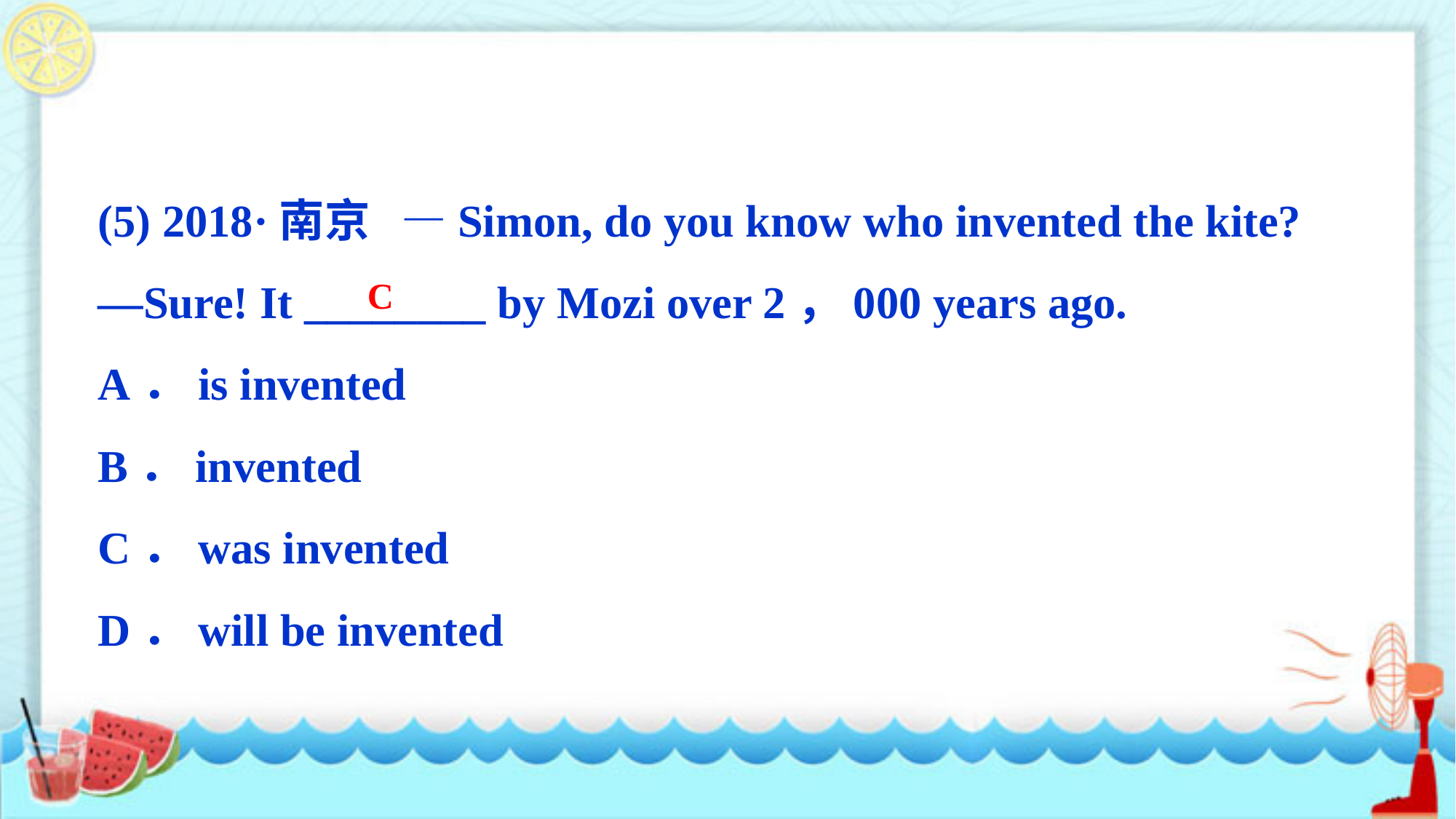

(5) 2018·南京   —Simon, do you know who invented the kite?
—Sure! It ________ by Mozi over 2，000 years ago.
A．is invented
B．invented
C．was invented
D．will be invented
C